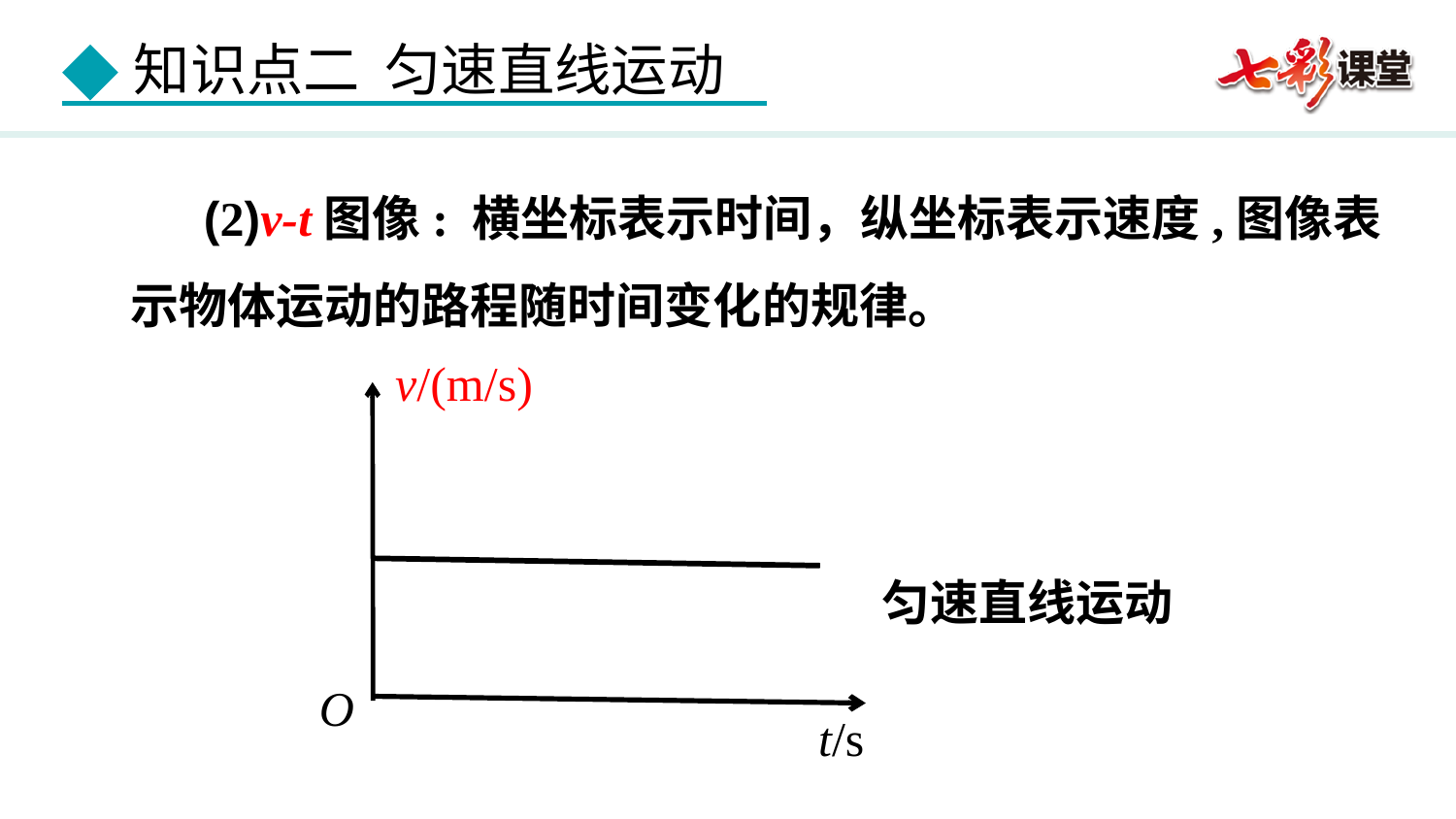

(2)v-t图像: 横坐标表示时间，纵坐标表示速度,图像表示物体运动的路程随时间变化的规律。
v/(m/s)
匀速直线运动
O
t/s